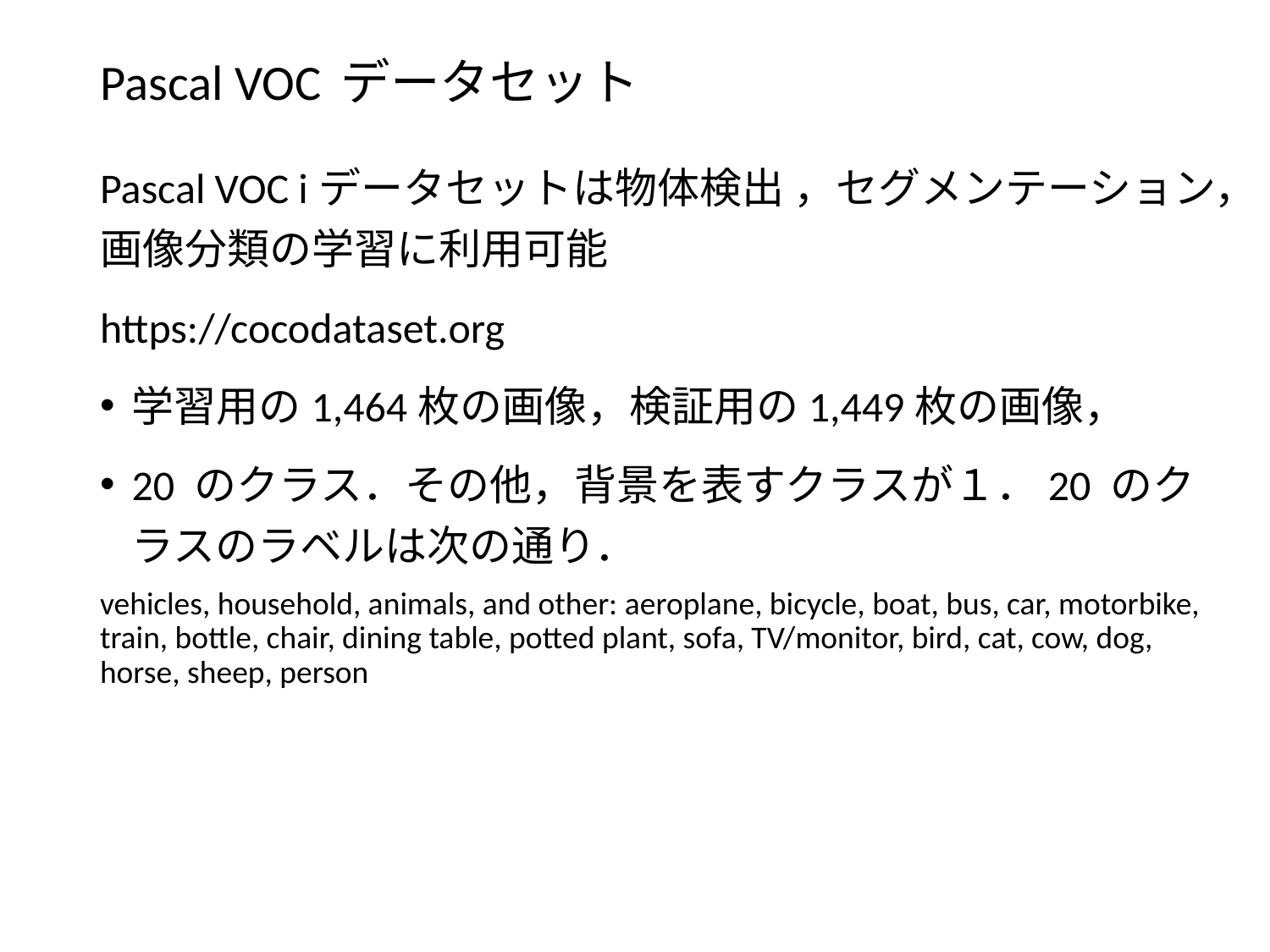

# Pascal VOC データセット
Pascal VOC iデータセットは物体検出 ，セグメンテーション，画像分類の学習に利用可能
https://cocodataset.org
学習用の1,464枚の画像，検証用の1,449枚の画像，
20 のクラス．その他，背景を表すクラスが１．20 のクラスのラベルは次の通り．
vehicles, household, animals, and other: aeroplane, bicycle, boat, bus, car, motorbike, train, bottle, chair, dining table, potted plant, sofa, TV/monitor, bird, cat, cow, dog, horse, sheep, person